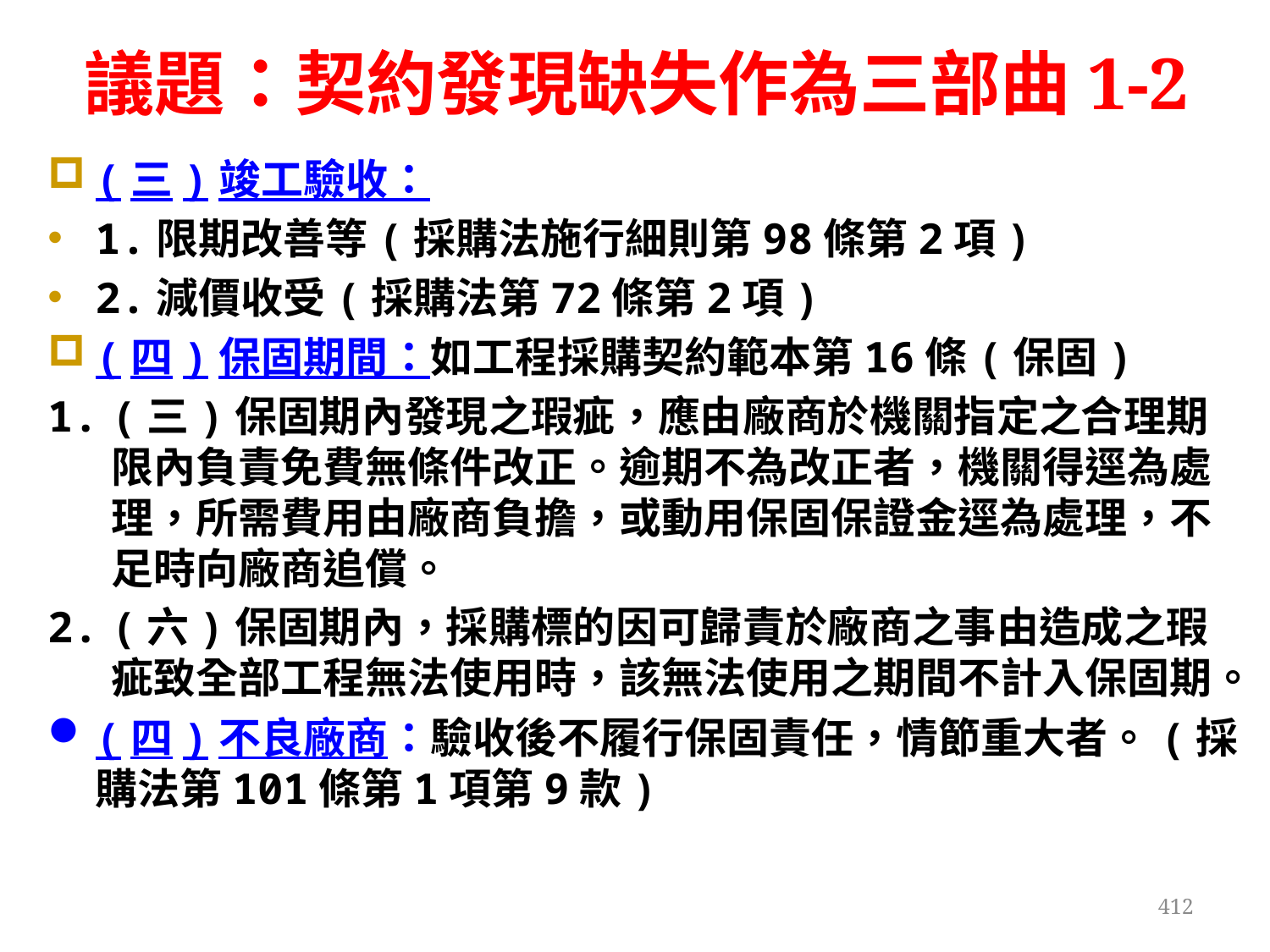

議題：契約發現缺失作為三部曲1-2
(三)竣工驗收：
1.限期改善等(採購法施行細則第98條第2項)
2.減價收受(採購法第72條第2項)
(四)保固期間：如工程採購契約範本第16條(保固)
(三)保固期內發現之瑕疵，應由廠商於機關指定之合理期限內負責免費無條件改正。逾期不為改正者，機關得逕為處理，所需費用由廠商負擔，或動用保固保證金逕為處理，不足時向廠商追償。
(六)保固期內，採購標的因可歸責於廠商之事由造成之瑕疵致全部工程無法使用時，該無法使用之期間不計入保固期。
(四)不良廠商：驗收後不履行保固責任，情節重大者。(採購法第101條第1項第9款)
412